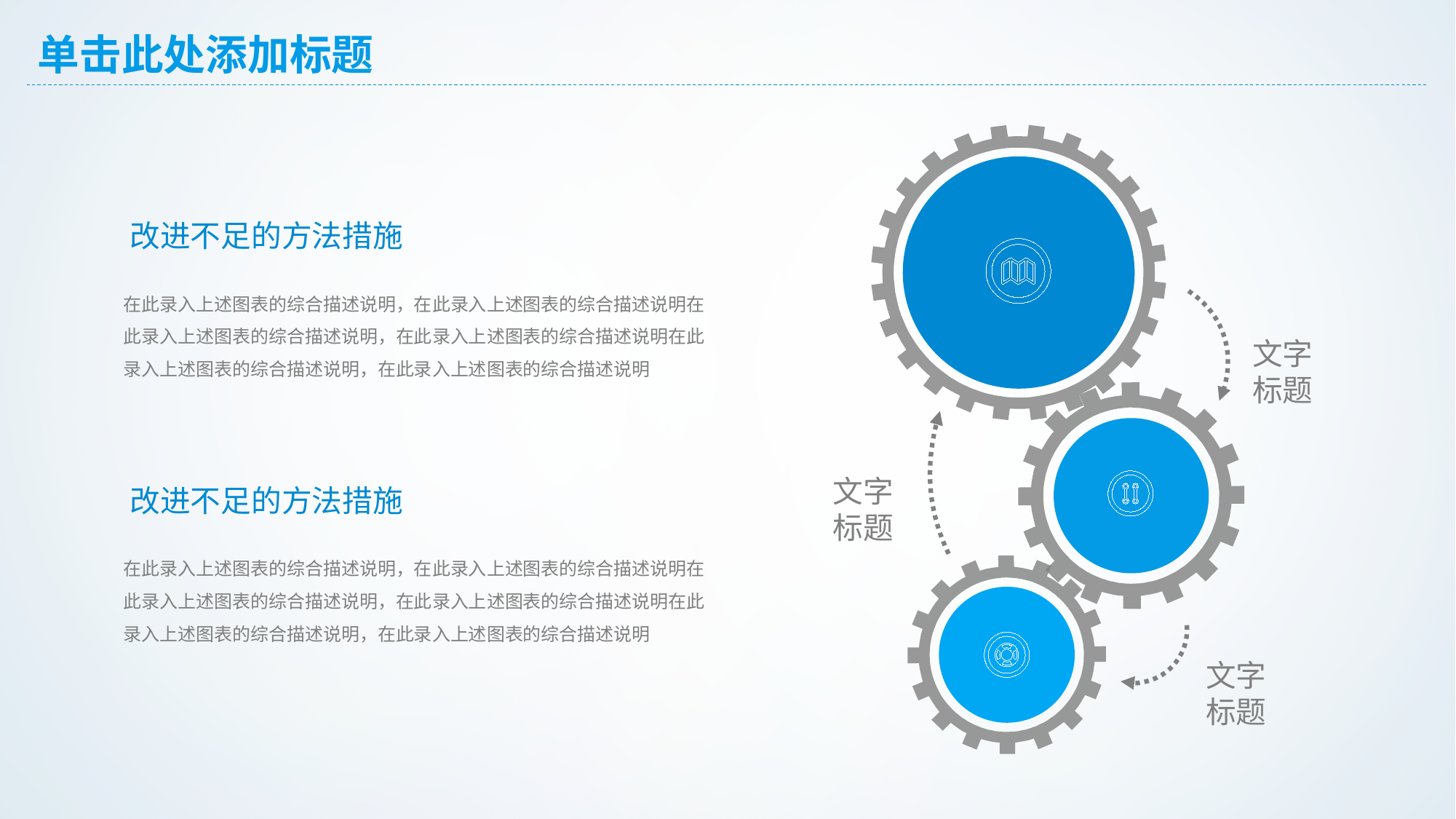

# 单击此处添加标题

改进不足的方法措施

在此录入上述图表的综合描述说明，在此录入上述图表的综合描述说明在此录入上述图表的综合描述说明，在此录入上述图表的综合描述说明在此录入上述图表的综合描述说明，在此录入上述图表的综合描述说明
文字标题
文字标题

改进不足的方法措施
在此录入上述图表的综合描述说明，在此录入上述图表的综合描述说明在此录入上述图表的综合描述说明，在此录入上述图表的综合描述说明在此录入上述图表的综合描述说明，在此录入上述图表的综合描述说明

文字标题